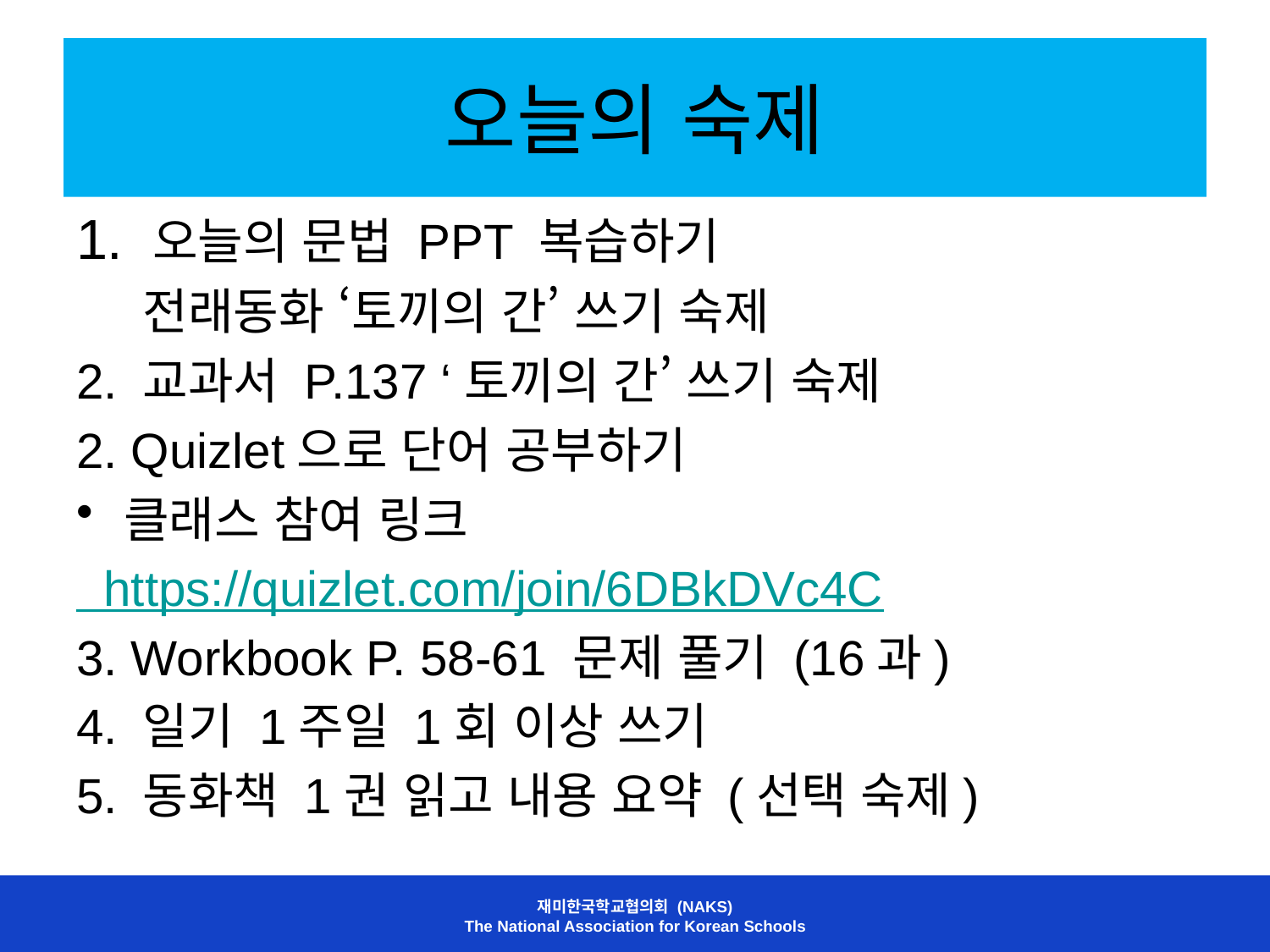

# 오늘의 숙제
1. 오늘의 문법 PPT 복습하기
    전래동화 ‘토끼의 간’ 쓰기 숙제
2. 교과서 P.137 ‘토끼의 간’ 쓰기 숙제
2. Quizlet으로 단어 공부하기
클래스 참여 링크
  https://quizlet.com/join/6DBkDVc4C
3. Workbook P. 58-61 문제 풀기 (16과)
4. 일기 1주일 1회 이상 쓰기
5. 동화책 1권 읽고 내용 요약 (선택 숙제)

재미한국학교협의회 (NAKS)
The National Association for Korean Schools